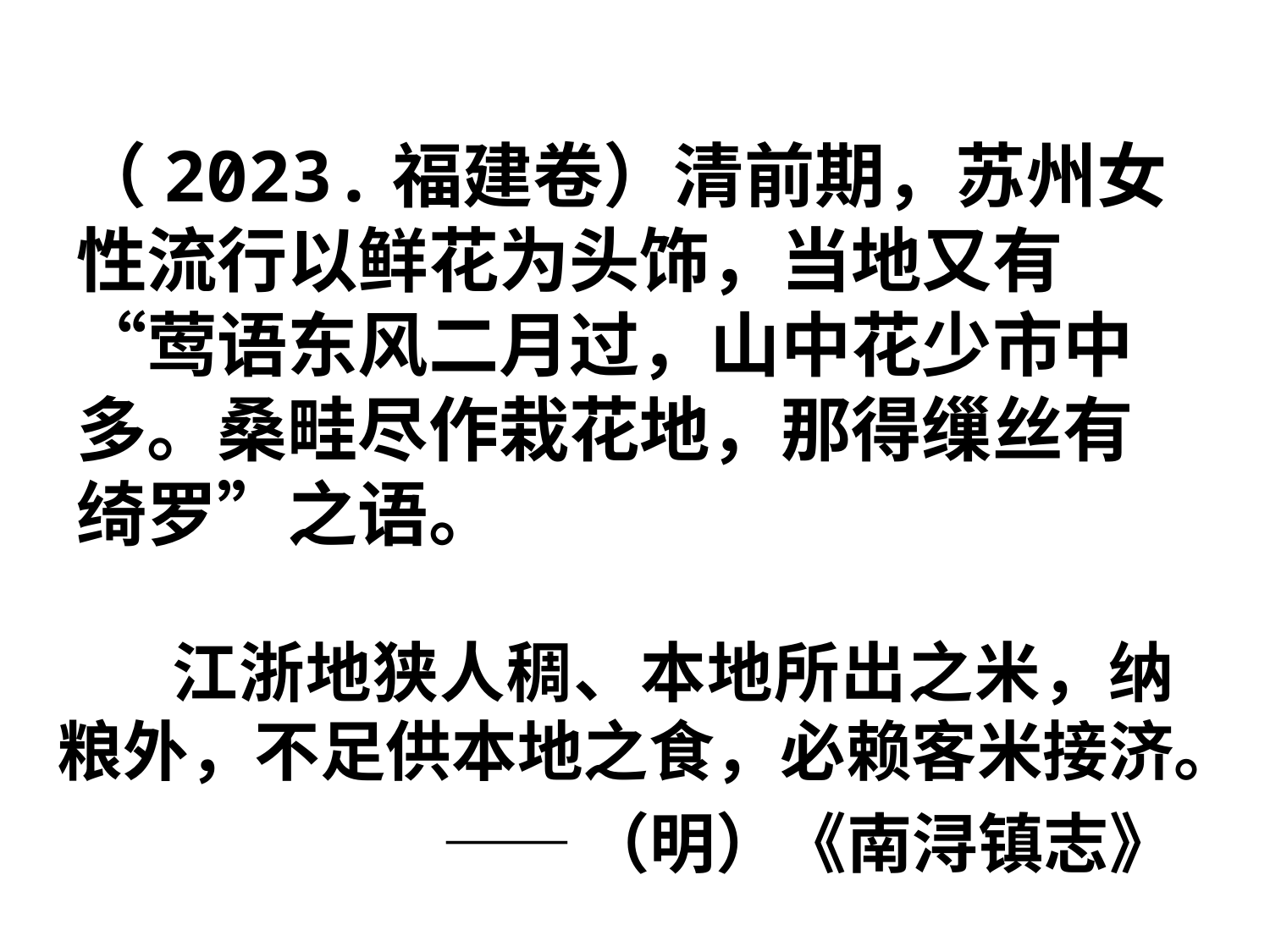

（2023.福建卷）清前期，苏州女性流行以鲜花为头饰，当地又有“莺语东风二月过，山中花少市中多。桑畦尽作栽花地，那得缫丝有绮罗”之语。
       江浙地狭人稠、本地所出之米，纳粮外，不足供本地之食，必赖客米接济。
——（明）《南浔镇志》